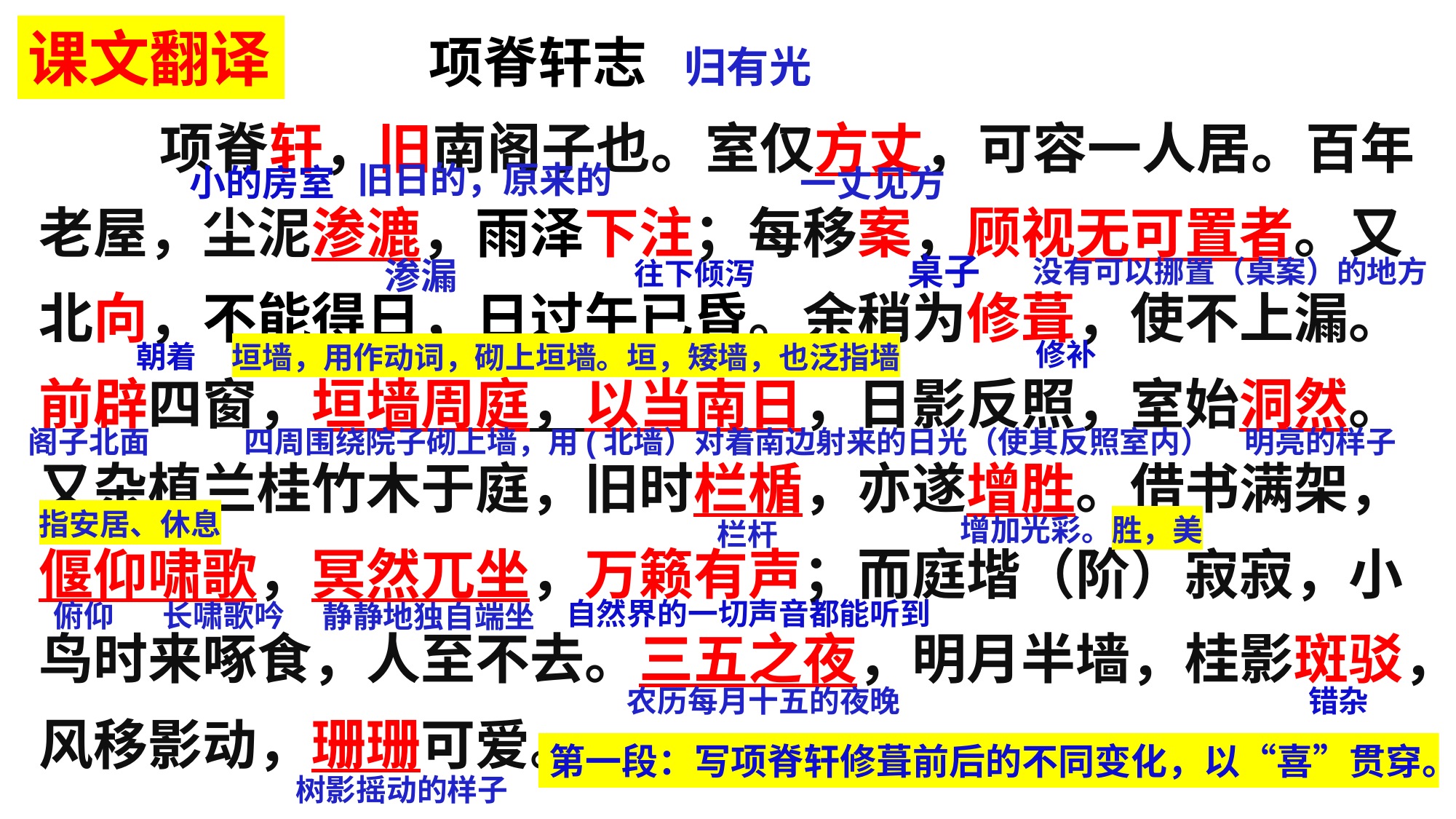

项脊轩志   归有光
　　 项脊轩，旧南阁子也。室仅方丈，可容一人居。百年老屋，尘泥渗漉，雨泽下注；每移案，顾视无可置者。又北向，不能得日，日过午已昏。余稍为修葺，使不上漏。前辟四窗，垣墙周庭，以当南日，日影反照，室始洞然。又杂植兰桂竹木于庭，旧时栏楯，亦遂增胜。借书满架，偃仰啸歌，冥然兀坐，万籁有声；而庭堦（阶）寂寂，小鸟时来啄食，人至不去。三五之夜，明月半墙，桂影斑驳，风移影动，珊珊可爱。
课文翻译
小的房室
旧日的，原来的
一丈见方
桌子
渗漏
没有可以挪置（桌案）的地方
往下倾泻
修补
朝着
垣墙，用作动词，砌上垣墙。垣，矮墙，也泛指墙
四周围绕院子砌上墙，用(北墙）对着南边射来的日光（使其反照室内）
明亮的样子
阁子北面
指安居、休息
栏杆
增加光彩。胜，美
俯仰
长啸歌吟
自然界的一切声音都能听到
静静地独自端坐
错杂
农历每月十五的夜晚
第一段：写项脊轩修葺前后的不同变化，以“喜”贯穿。
树影摇动的样子